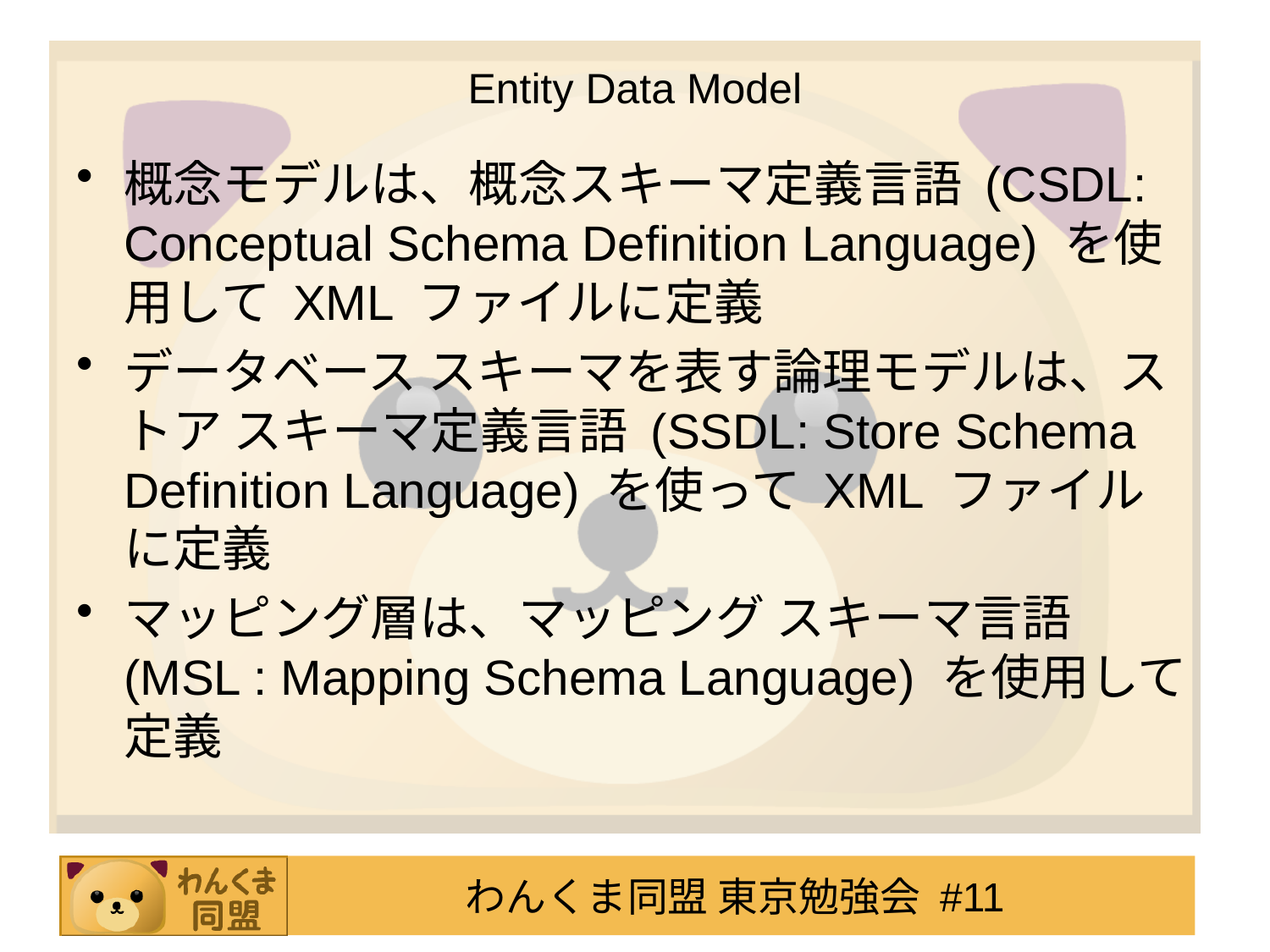

# Entity Data Model
概念モデルは、概念スキーマ定義言語 (CSDL: Conceptual Schema Definition Language) を使用して XML ファイルに定義
データベース スキーマを表す論理モデルは、ストア スキーマ定義言語 (SSDL: Store Schema Definition Language) を使って XML ファイルに定義
マッピング層は、マッピング スキーマ言語 (MSL : Mapping Schema Language) を使用して定義